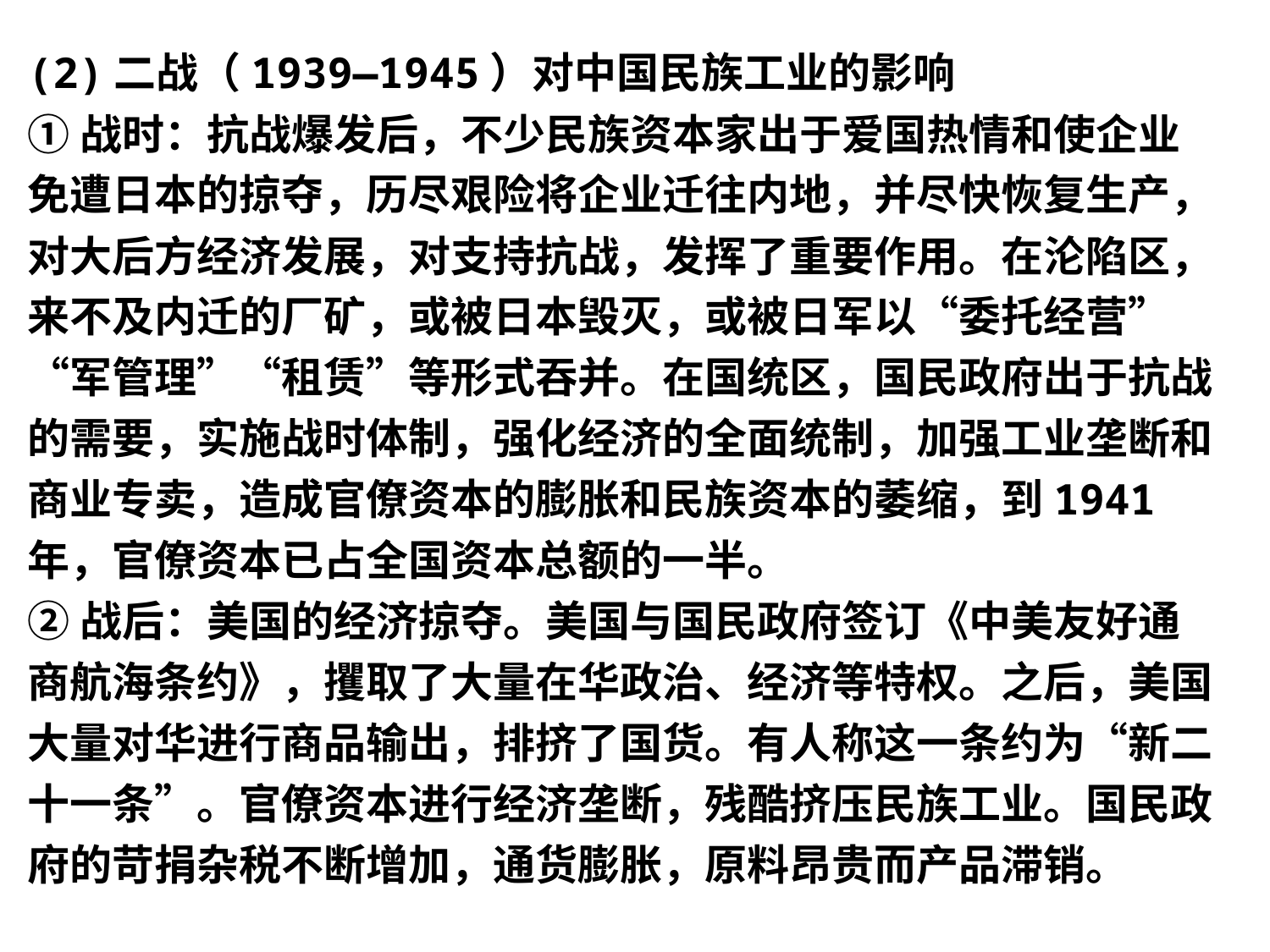

(2)二战（1939—1945）对中国民族工业的影响
①战时：抗战爆发后，不少民族资本家出于爱国热情和使企业免遭日本的掠夺，历尽艰险将企业迁往内地，并尽快恢复生产，对大后方经济发展，对支持抗战，发挥了重要作用。在沦陷区，来不及内迁的厂矿，或被日本毁灭，或被日军以“委托经营”“军管理”“租赁”等形式吞并。在国统区，国民政府出于抗战的需要，实施战时体制，强化经济的全面统制，加强工业垄断和商业专卖，造成官僚资本的膨胀和民族资本的萎缩，到1941年，官僚资本已占全国资本总额的一半。
②战后：美国的经济掠夺。美国与国民政府签订《中美友好通商航海条约》，攫取了大量在华政治、经济等特权。之后，美国大量对华进行商品输出，排挤了国货。有人称这一条约为“新二十一条”。官僚资本进行经济垄断，残酷挤压民族工业。国民政府的苛捐杂税不断增加，通货膨胀，原料昂贵而产品滞销。